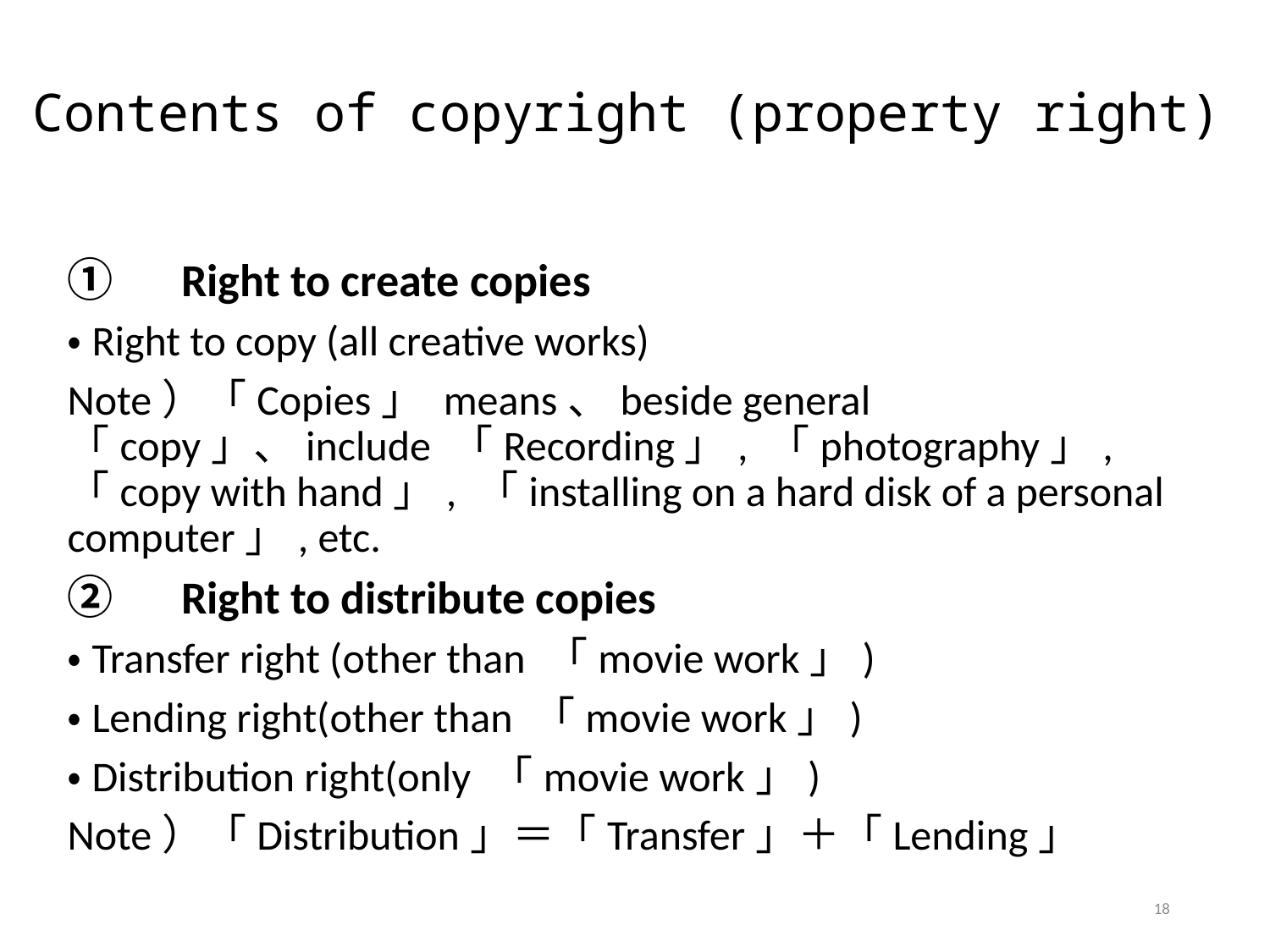

# Contents of copyright (property right)
①　Right to create copies
・Right to copy (all creative works)
Note）「Copies」 means、beside general 「copy」、include 「Recording」, 「photography」, 「copy with hand」, 「installing on a hard disk of a personal computer」, etc.
②　Right to distribute copies
・Transfer right (other than 「movie work」)
・Lending right(other than 「movie work」)
・Distribution right(only 「movie work」)
Note）「Distribution」＝「Transfer」＋「Lending」
18